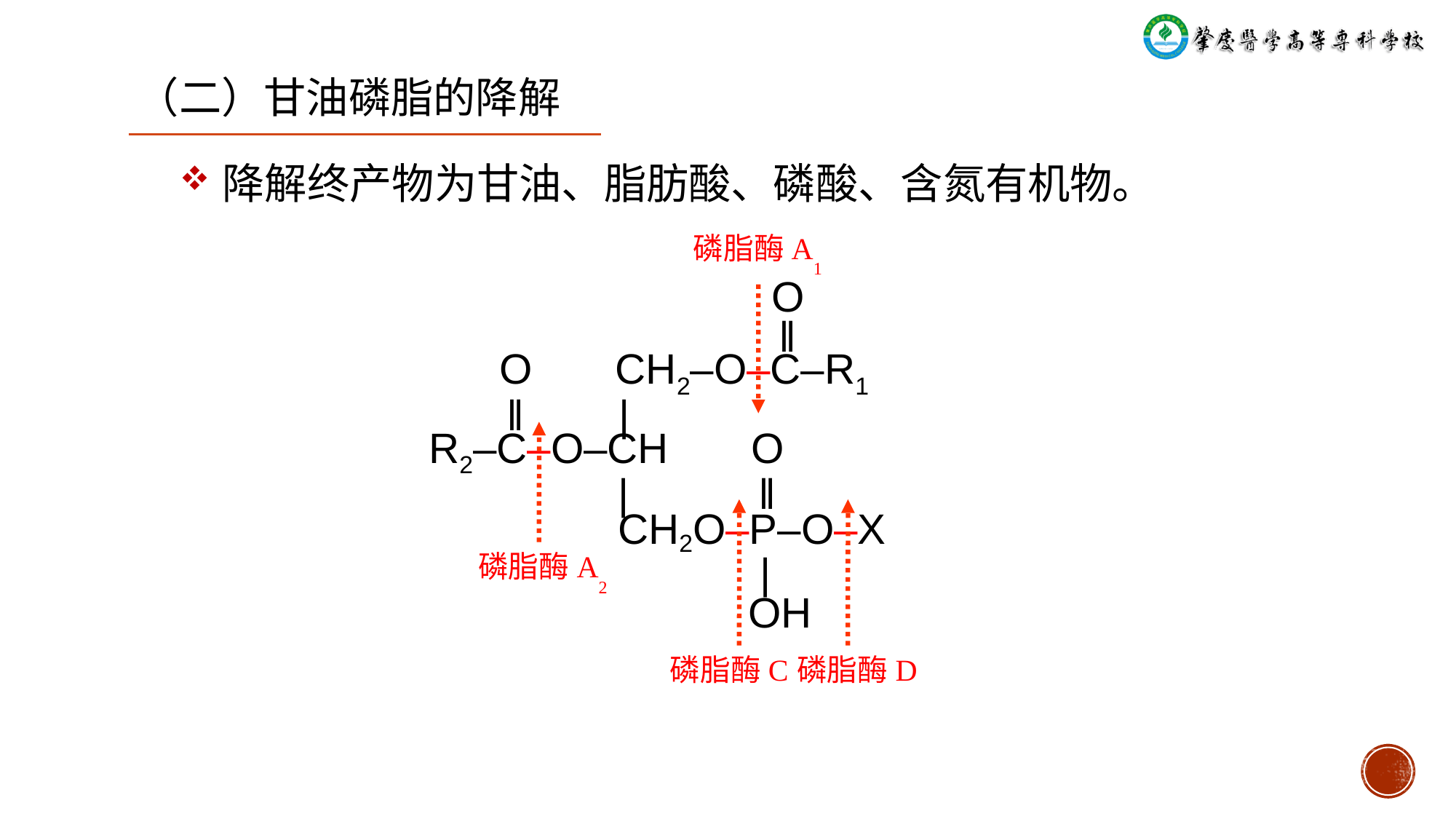

（二）甘油磷脂的降解
降解终产物为甘油、脂肪酸、磷酸、含氮有机物。
磷脂酶A1
                             O
                              ‖
      O       CH2‒O‒C‒R1
       ‖        |
R2‒C‒O‒CH       O
                |           ‖
                CH2O‒P‒O‒X
                            |
                           OH

磷脂酶A2
磷脂酶C
磷脂酶D